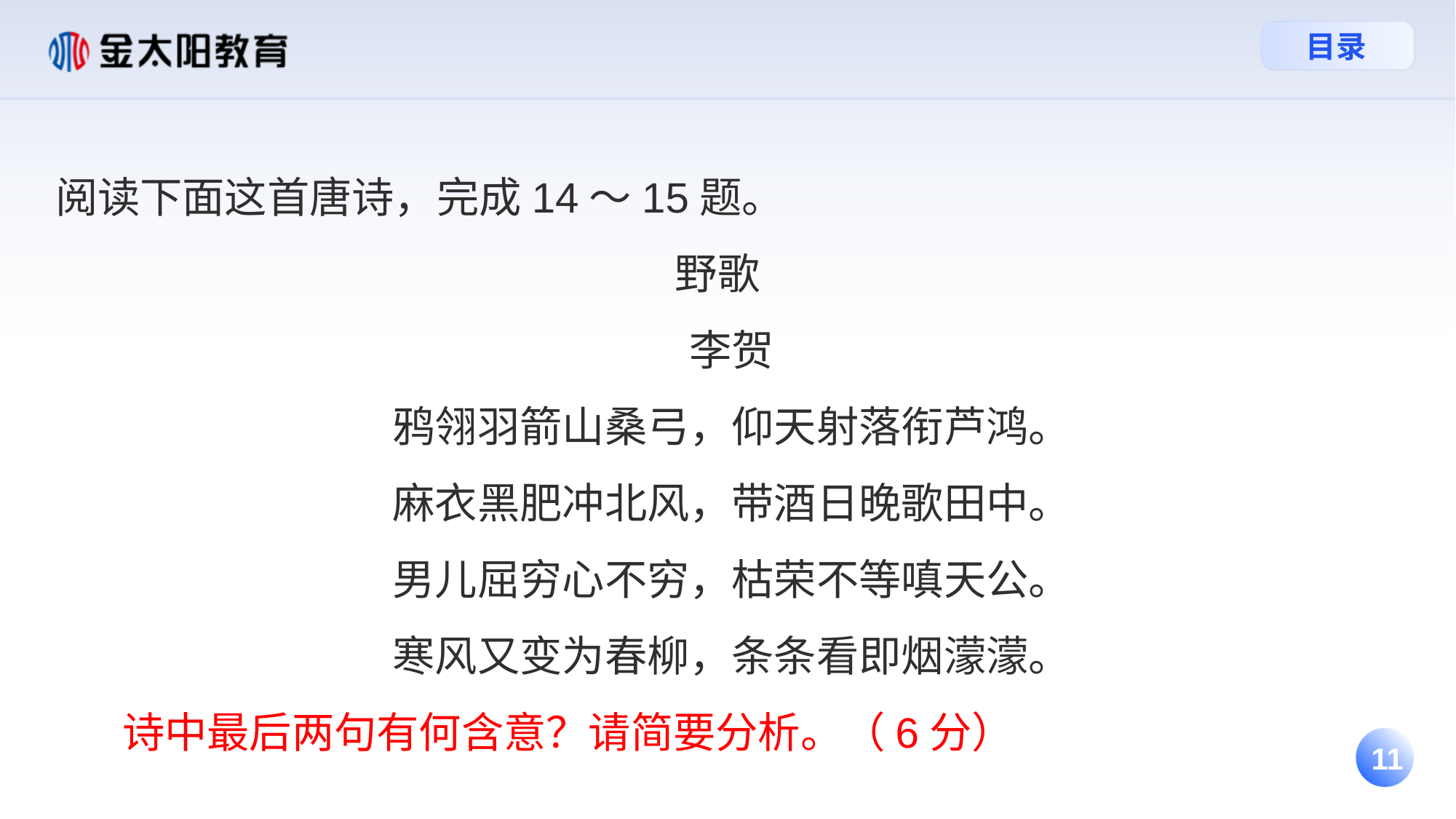

阅读下面这首唐诗，完成14～15题。
野歌
李贺
鸦翎羽箭山桑弓，仰天射落衔芦鸿。
麻衣黑肥冲北风，带酒日晚歌田中。
男儿屈穷心不穷，枯荣不等嗔天公。
寒风又变为春柳，条条看即烟濛濛。
      诗中最后两句有何含意？请简要分析。（6分）